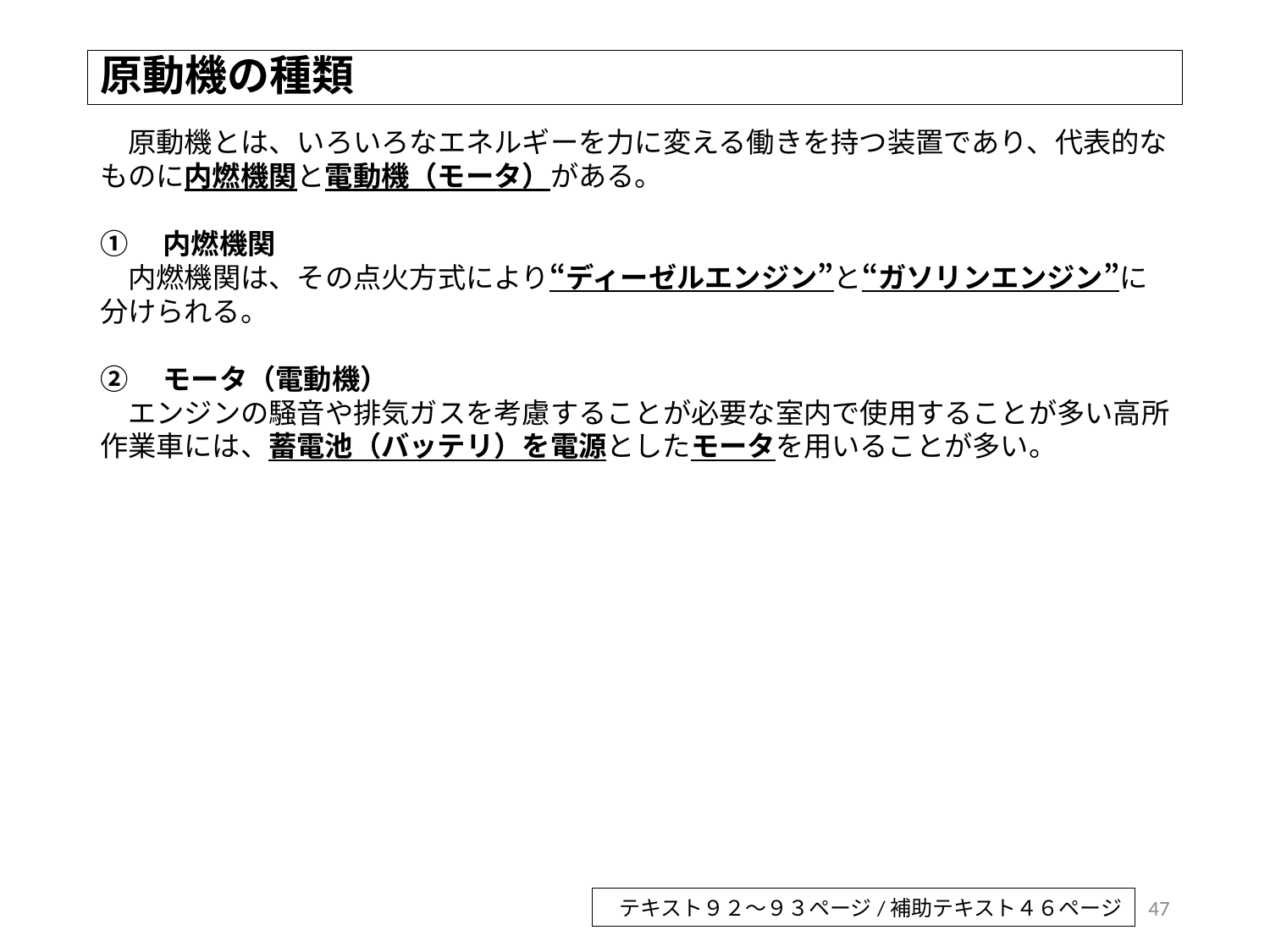

# 原動機の種類
　原動機とは、いろいろなエネルギーを力に変える働きを持つ装置であり、代表的なものに内燃機関と電動機（モータ）がある。

①　内燃機関
　内燃機関は、その点火方式により“ディーゼルエンジン”と“ガソリンエンジン”に分けられる。

②　モータ（電動機）
　エンジンの騒音や排気ガスを考慮することが必要な室内で使用することが多い高所作業車には、蓄電池（バッテリ）を電源としたモータを用いることが多い。

47
テキスト９２～９３ページ/補助テキスト４６ページ